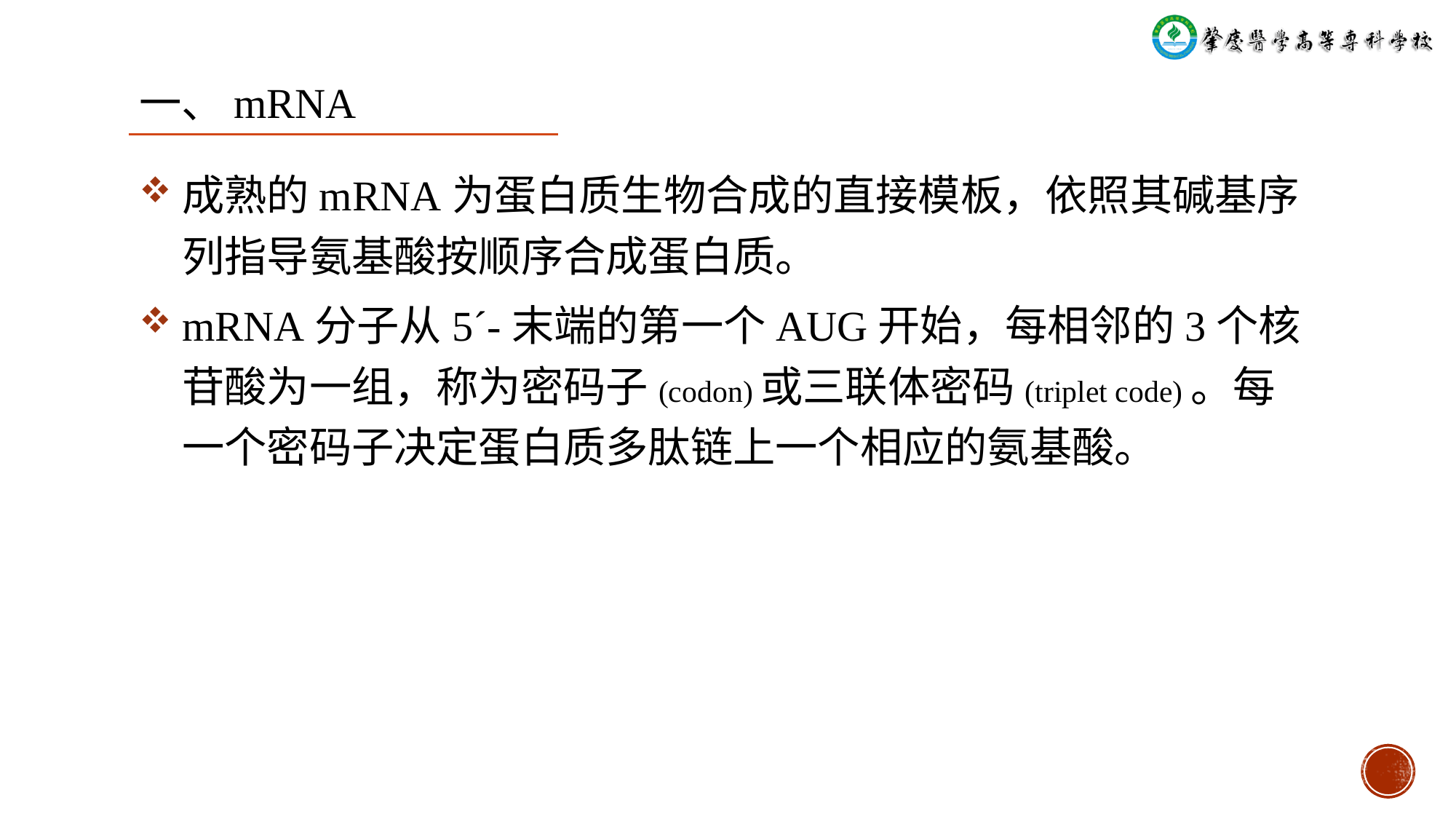

一、mRNA
成熟的mRNA为蛋白质生物合成的直接模板，依照其碱基序列指导氨基酸按顺序合成蛋白质。
mRNA分子从5´-末端的第一个AUG开始，每相邻的3个核苷酸为一组，称为密码子(codon)或三联体密码(triplet code)。每一个密码子决定蛋白质多肽链上一个相应的氨基酸。